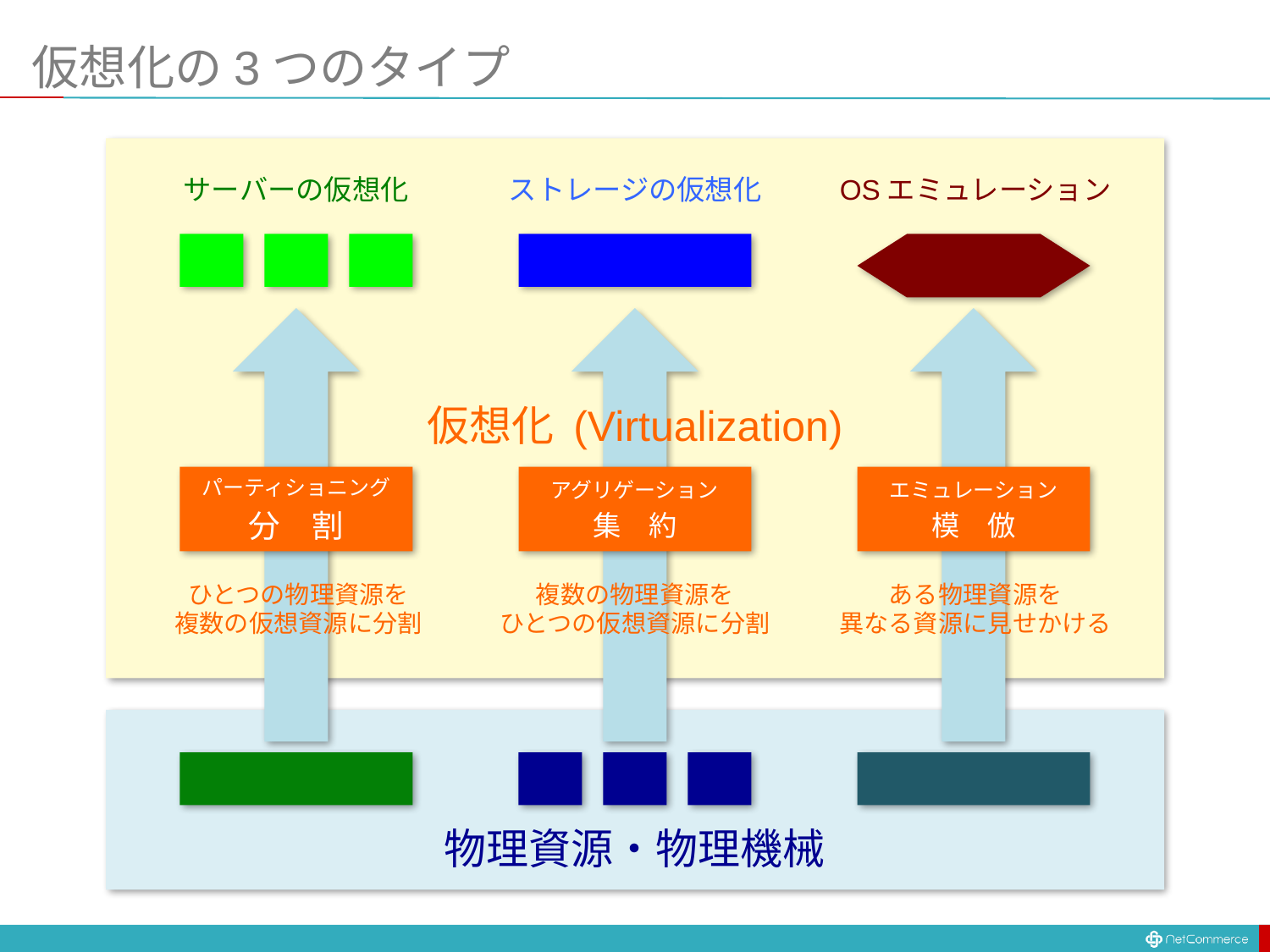

# 仮想化の3つのタイプ

サーバーの仮想化
ストレージの仮想化
OSエミュレーション

仮想化 (Virtualization)
パーティショニング
分　割
アグリゲーション
集　約
エミュレーション
模　倣
ひとつの物理資源を
複数の仮想資源に分割
複数の物理資源を
ひとつの仮想資源に分割
ある物理資源を
異なる資源に見せかける

物理資源・物理機械